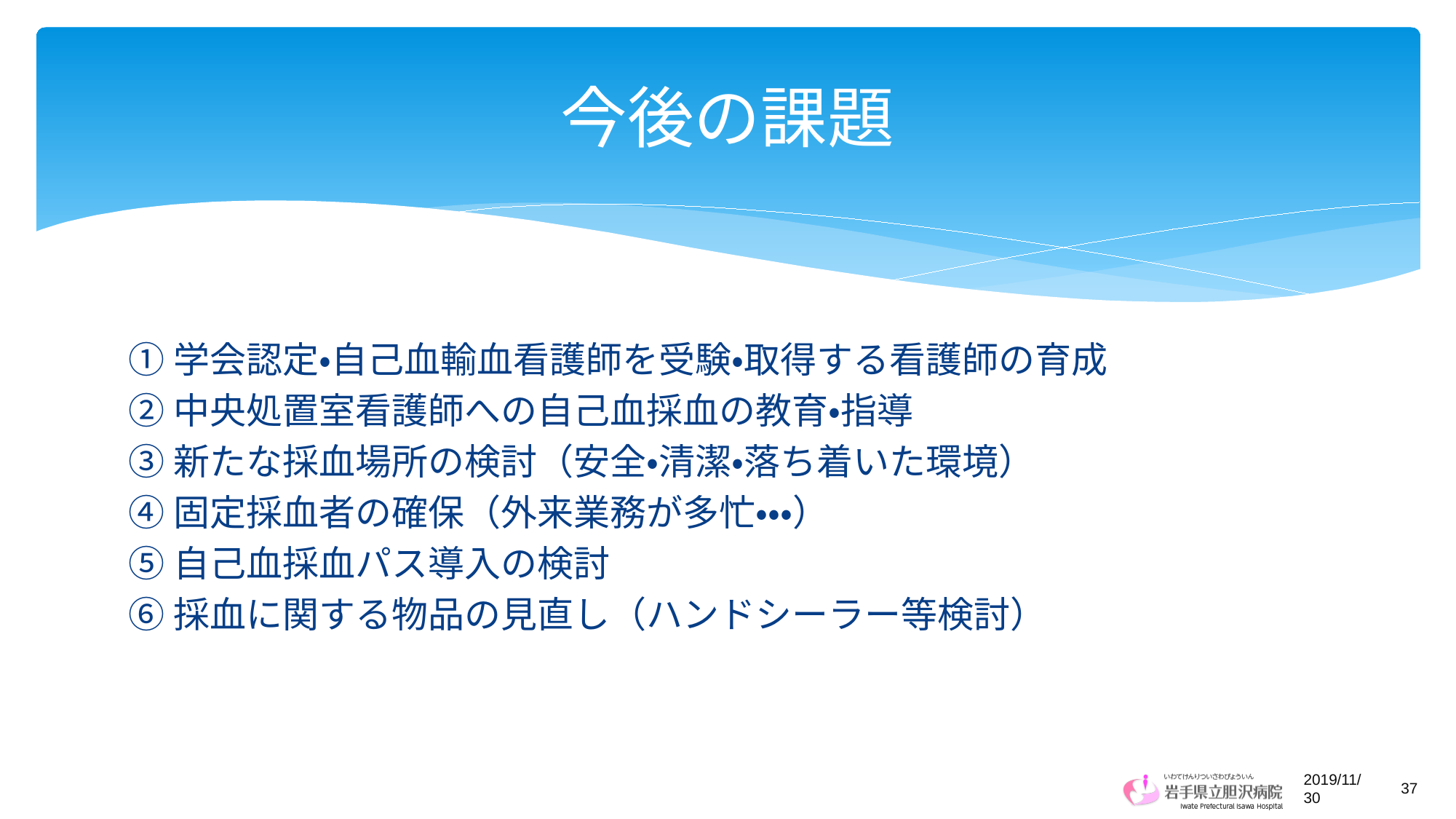

# 今後の課題
①学会認定・自己血輸血看護師を受験・取得する看護師の育成
②中央処置室看護師への自己血採血の教育・指導
③新たな採血場所の検討（安全・清潔・落ち着いた環境）
④固定採血者の確保（外来業務が多忙・・・）
⑤自己血採血パス導入の検討
⑥採血に関する物品の見直し（ハンドシーラー等検討）